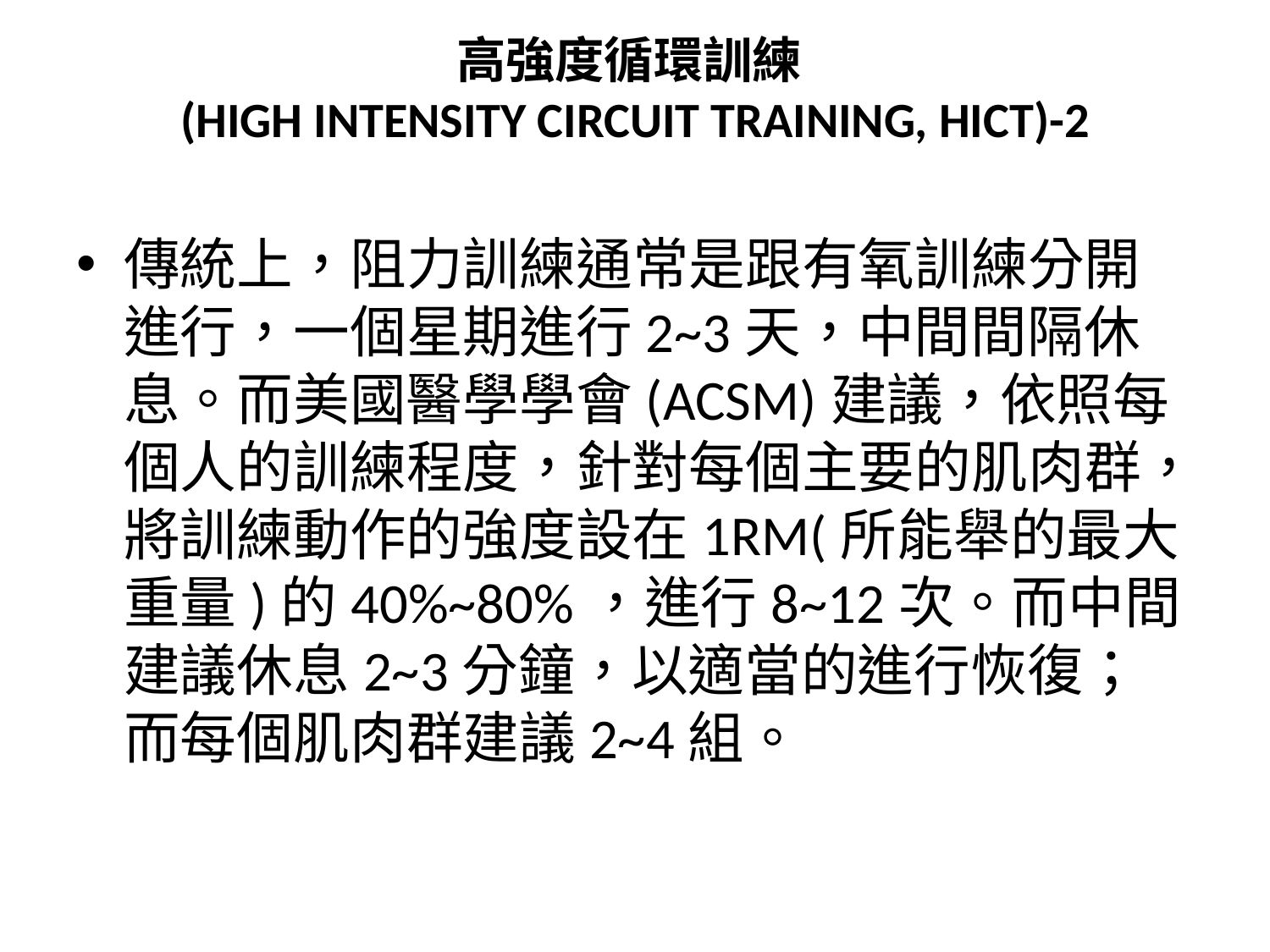

# 高強度循環訓練 (HIGH INTENSITY CIRCUIT TRAINING, HICT)-2
傳統上，阻力訓練通常是跟有氧訓練分開進行，一個星期進行2~3天，中間間隔休息。而美國醫學學會(ACSM)建議，依照每個人的訓練程度，針對每個主要的肌肉群，將訓練動作的強度設在1RM(所能舉的最大重量)的40%~80%，進行8~12次。而中間建議休息2~3分鐘，以適當的進行恢復；而每個肌肉群建議2~4組。